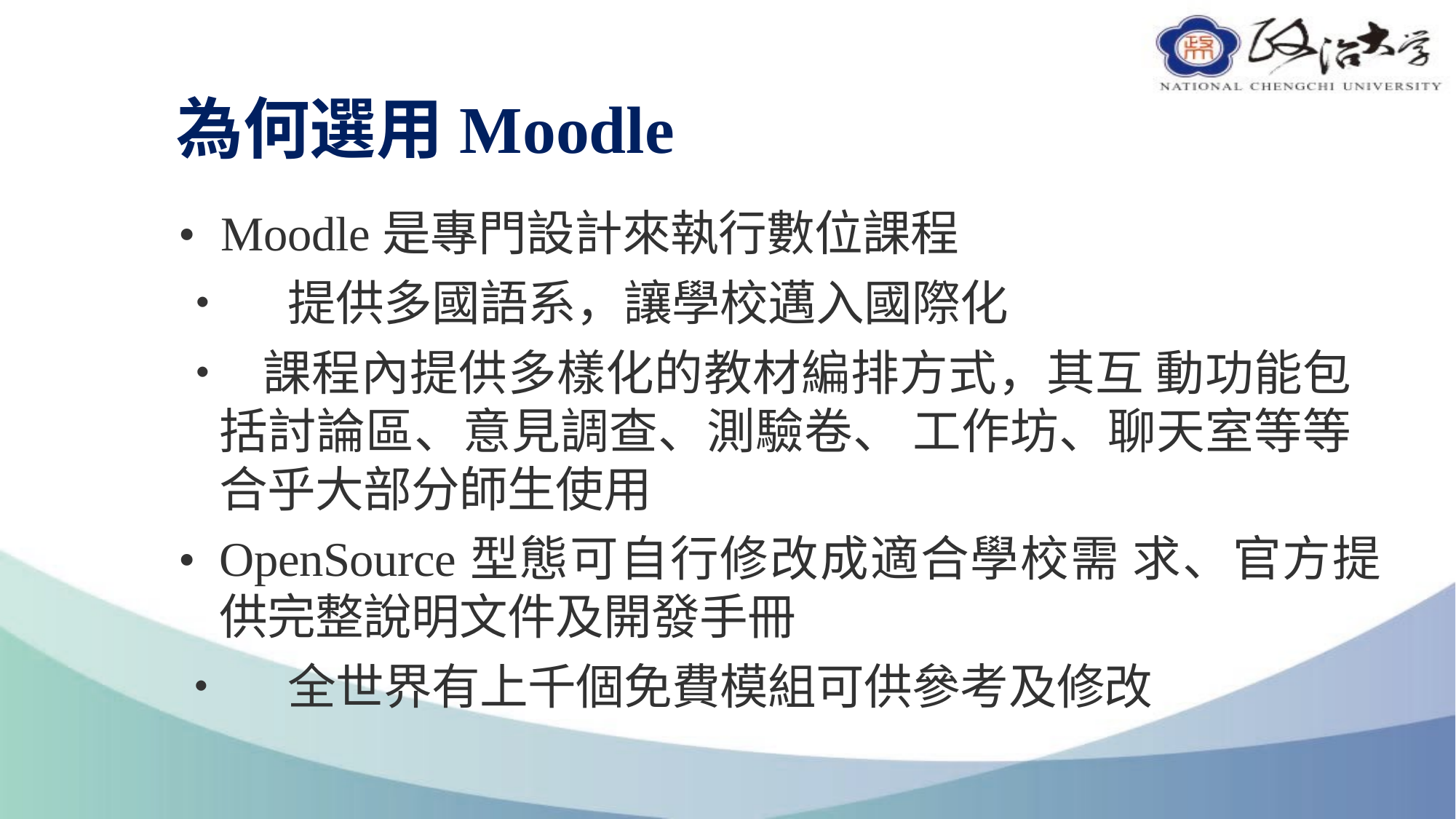

# 為何選用Moodle
•	Moodle是專門設計來執行數位課程
•	提供多國語系，讓學校邁入國際化
•  課程內提供多樣化的教材編排方式，其互 動功能包括討論區、意見調查、測驗卷、 工作坊、聊天室等等合乎大部分師生使用
•	OpenSource型態可自行修改成適合學校需 求、官方提供完整說明文件及開發手冊
•	全世界有上千個免費模組可供參考及修改